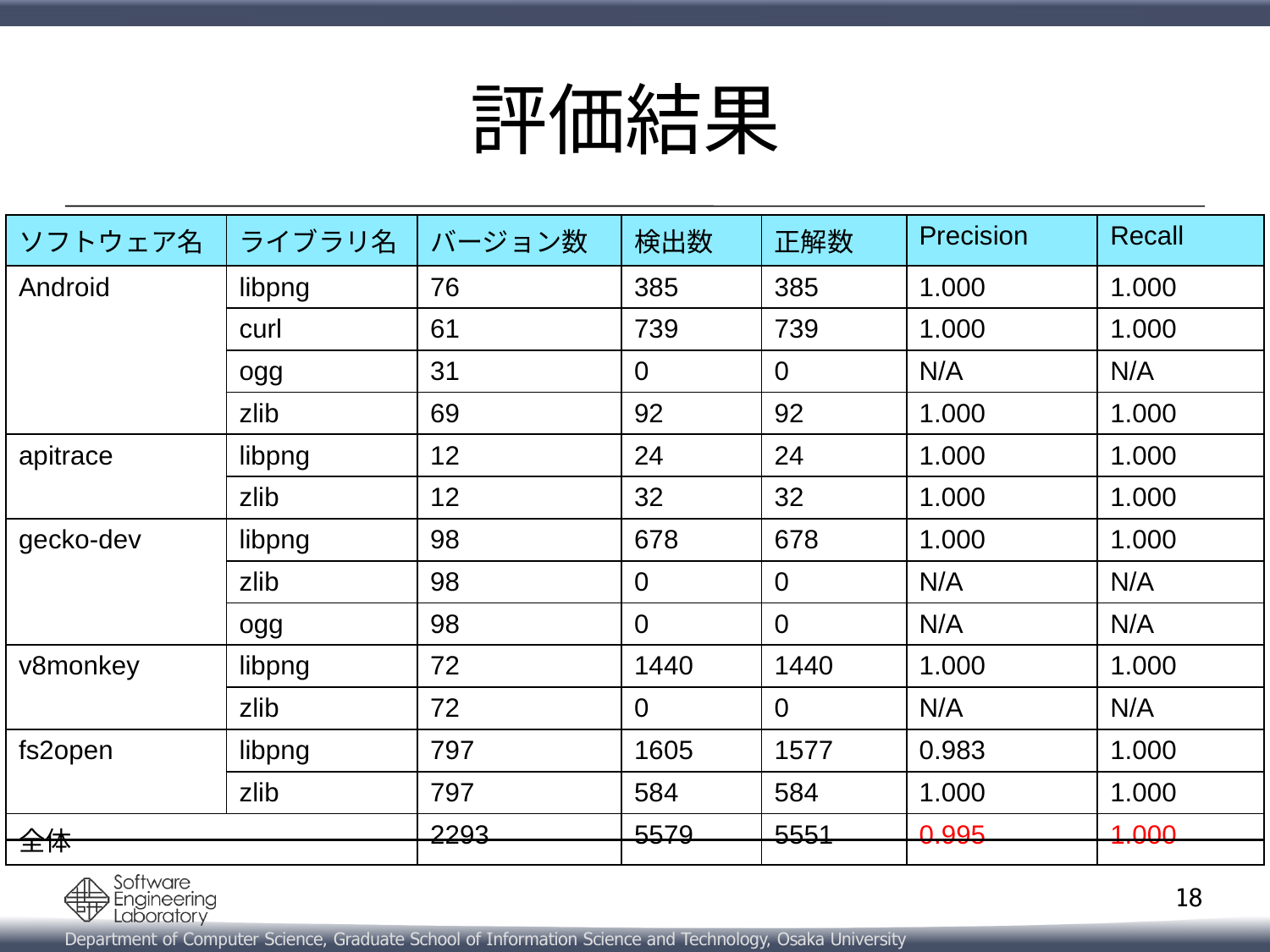

# 評価結果
| ソフトウェア名 | ライブラリ名 | バージョン数 | 検出数 | 正解数 | Precision | Recall |
| --- | --- | --- | --- | --- | --- | --- |
| Android | libpng | 76 | 385 | 385 | 1.000 | 1.000 |
|  | curl | 61 | 739 | 739 | 1.000 | 1.000 |
|  | ogg | 31 | 0 | 0 | N/A | N/A |
|  | zlib | 69 | 92 | 92 | 1.000 | 1.000 |
| apitrace | libpng | 12 | 24 | 24 | 1.000 | 1.000 |
|  | zlib | 12 | 32 | 32 | 1.000 | 1.000 |
| gecko-dev | libpng | 98 | 678 | 678 | 1.000 | 1.000 |
|  | zlib | 98 | 0 | 0 | N/A | N/A |
|  | ogg | 98 | 0 | 0 | N/A | N/A |
| v8monkey | libpng | 72 | 1440 | 1440 | 1.000 | 1.000 |
|  | zlib | 72 | 0 | 0 | N/A | N/A |
| fs2open | libpng | 797 | 1605 | 1577 | 0.983 | 1.000 |
|  | zlib | 797 | 584 | 584 | 1.000 | 1.000 |
| 全体 |  | 2293 | 5579 | 5551 | 0.995 | 1.000 |
18